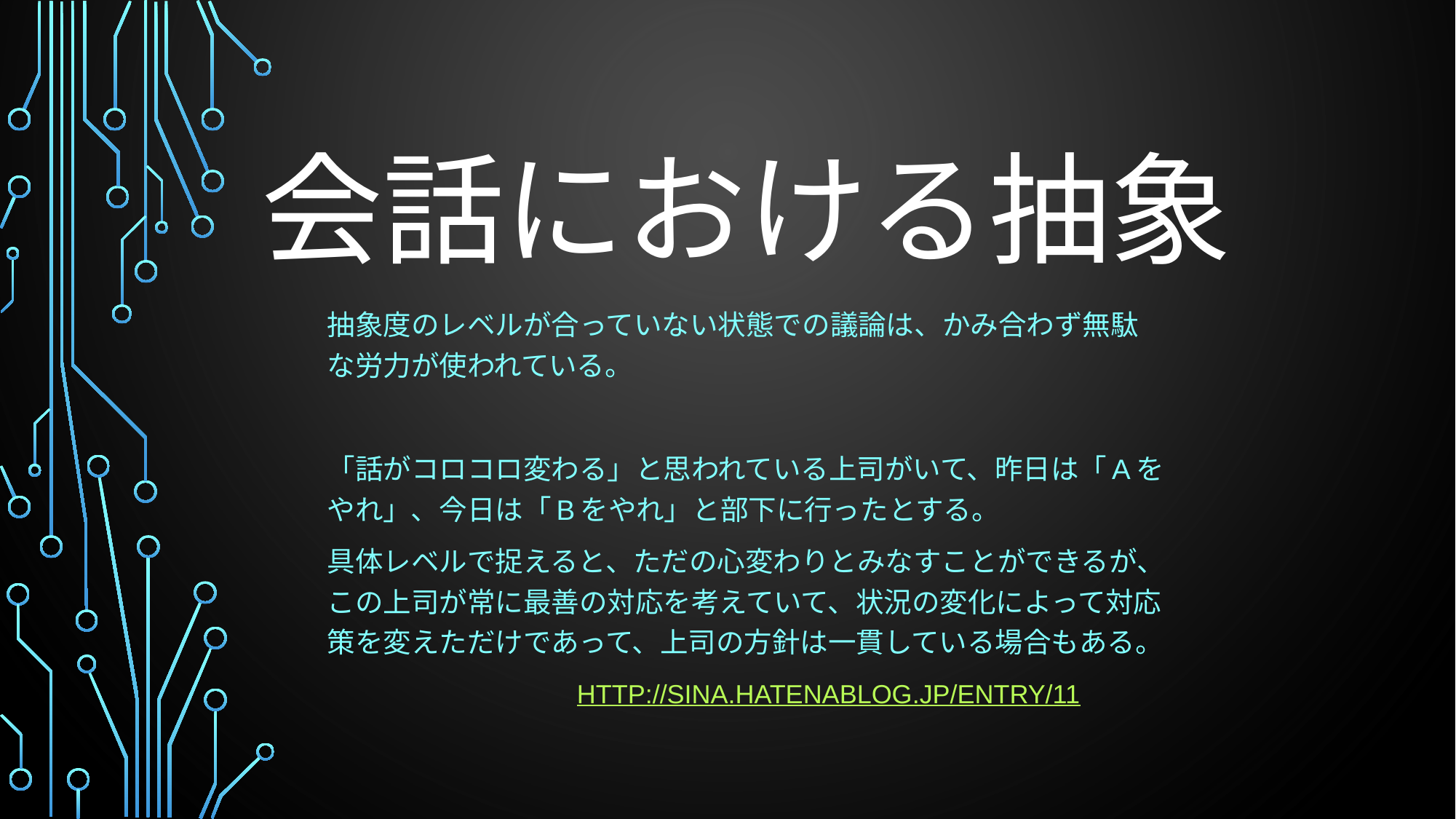

# 会話における抽象
抽象度のレベルが合っていない状態での議論は、かみ合わず無駄な労力が使われている。

「話がコロコロ変わる」と思われている上司がいて、昨日は「Aをやれ」、今日は「Bをやれ」と部下に行ったとする。
具体レベルで捉えると、ただの心変わりとみなすことができるが、この上司が常に最善の対応を考えていて、状況の変化によって対応策を変えただけであって、上司の方針は一貫している場合もある。
http://sina.hatenablog.jp/entry/11